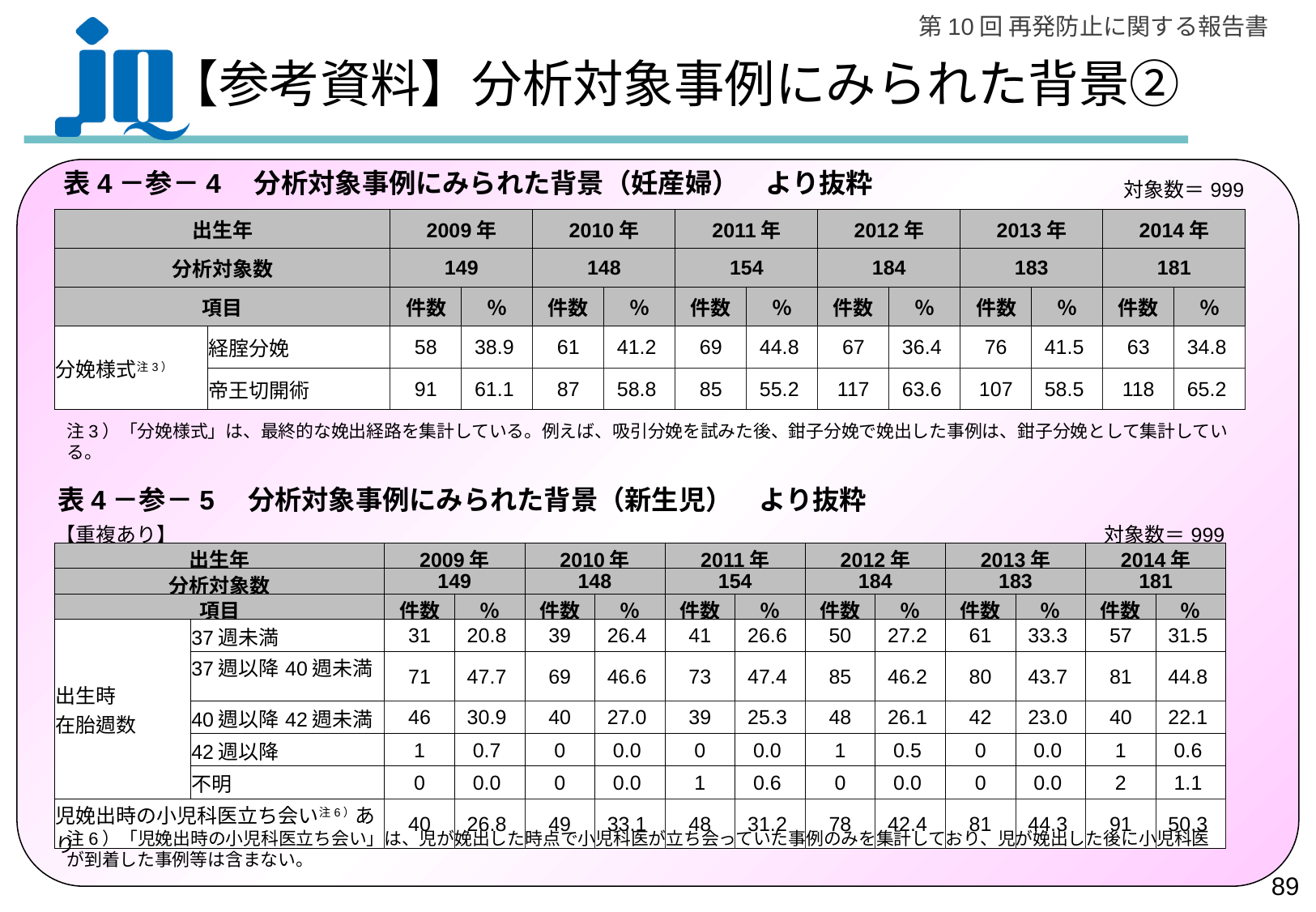

# 【参考資料】分析対象事例にみられた背景②

表4－参－4　分析対象事例にみられた背景（妊産婦）　より抜粋
|  |  |  |  |  |  |  |  |  |  |  |  |  |  | 対象数＝999 |  |
| --- | --- | --- | --- | --- | --- | --- | --- | --- | --- | --- | --- | --- | --- | --- | --- |
| 出生年 |  |  |  | 2009年 |  | 2010年 |  | 2011年 |  | 2012年 |  | 2013年 |  | 2014年 |  |
| 分析対象数 |  |  |  | 149 |  | 148 |  | 154 |  | 184 |  | 183 |  | 181 |  |
| 項目 |  |  |  | 件数 | ％ | 件数 | ％ | 件数 | ％ | 件数 | ％ | 件数 | ％ | 件数 | ％ |
| 分娩様式注3） | 経腟分娩 | 経腟分娩 |  | 58 | 38.9 | 61 | 41.2 | 69 | 44.8 | 67 | 36.4 | 76 | 41.5 | 63 | 34.8 |
|  | 帝王切開術 | 帝王切開術 |  | 91 | 61.1 | 87 | 58.8 | 85 | 55.2 | 117 | 63.6 | 107 | 58.5 | 118 | 65.2 |

注3）「分娩様式」は、最終的な娩出経路を集計している。例えば、吸引分娩を試みた後、鉗子分娩で娩出した事例は、鉗子分娩として集計している。
表4－参－5　分析対象事例にみられた背景（新生児）　より抜粋
| 【重複あり】 |  |  |  |  |  |  |  |  |  |  |  |  | 対象数＝999 |  |
| --- | --- | --- | --- | --- | --- | --- | --- | --- | --- | --- | --- | --- | --- | --- |
| 出生年 |  |  | 2009年 |  | 2010年 |  | 2011年 |  | 2012年 |  | 2013年 |  | 2014年 |  |
| 分析対象数 |  |  | 149 |  | 148 |  | 154 |  | 184 |  | 183 |  | 181 |  |
| 項目 |  |  | 件数 | ％ | 件数 | ％ | 件数 | ％ | 件数 | ％ | 件数 | ％ | 件数 | ％ |
| 出生時 在胎週数 | 37週未満 |  | 31 | 20.8 | 39 | 26.4 | 41 | 26.6 | 50 | 27.2 | 61 | 33.3 | 57 | 31.5 |
|  | 37週以降40週未満 |  | 71 | 47.7 | 69 | 46.6 | 73 | 47.4 | 85 | 46.2 | 80 | 43.7 | 81 | 44.8 |
|  | 40週以降42週未満 |  | 46 | 30.9 | 40 | 27.0 | 39 | 25.3 | 48 | 26.1 | 42 | 23.0 | 40 | 22.1 |
|  | 42週以降 |  | 1 | 0.7 | 0 | 0.0 | 0 | 0.0 | 1 | 0.5 | 0 | 0.0 | 1 | 0.6 |
|  | 不明 |  | 0 | 0.0 | 0 | 0.0 | 1 | 0.6 | 0 | 0.0 | 0 | 0.0 | 2 | 1.1 |
| 児娩出時の小児科医立ち会い注6）あり |  |  | 40 | 26.8 | 49 | 33.1 | 48 | 31.2 | 78 | 42.4 | 81 | 44.3 | 91 | 50.3 |
注6）「児娩出時の小児科医立ち会い」は、児が娩出した時点で小児科医が立ち会っていた事例のみを集計しており、児が娩出した後に小児科医が到着した事例等は含まない。
89